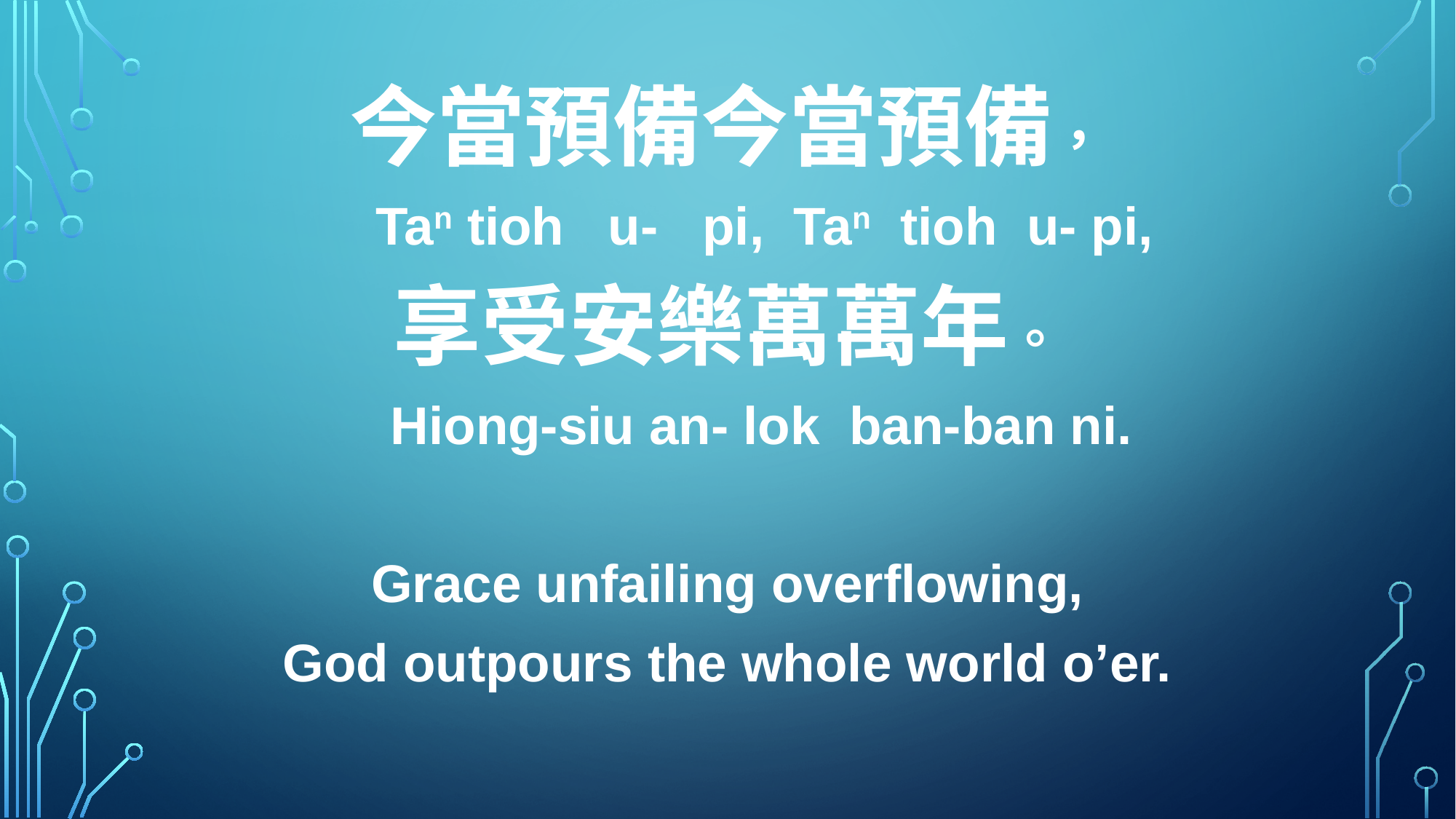

今當預備今當預備，
        Tan tioh   u-   pi,  Tan  tioh  u- pi,
享受安樂萬萬年。
         Hiong-siu an- lok  ban-ban ni.

Grace unfailing overflowing,
God outpours the whole world o’er.